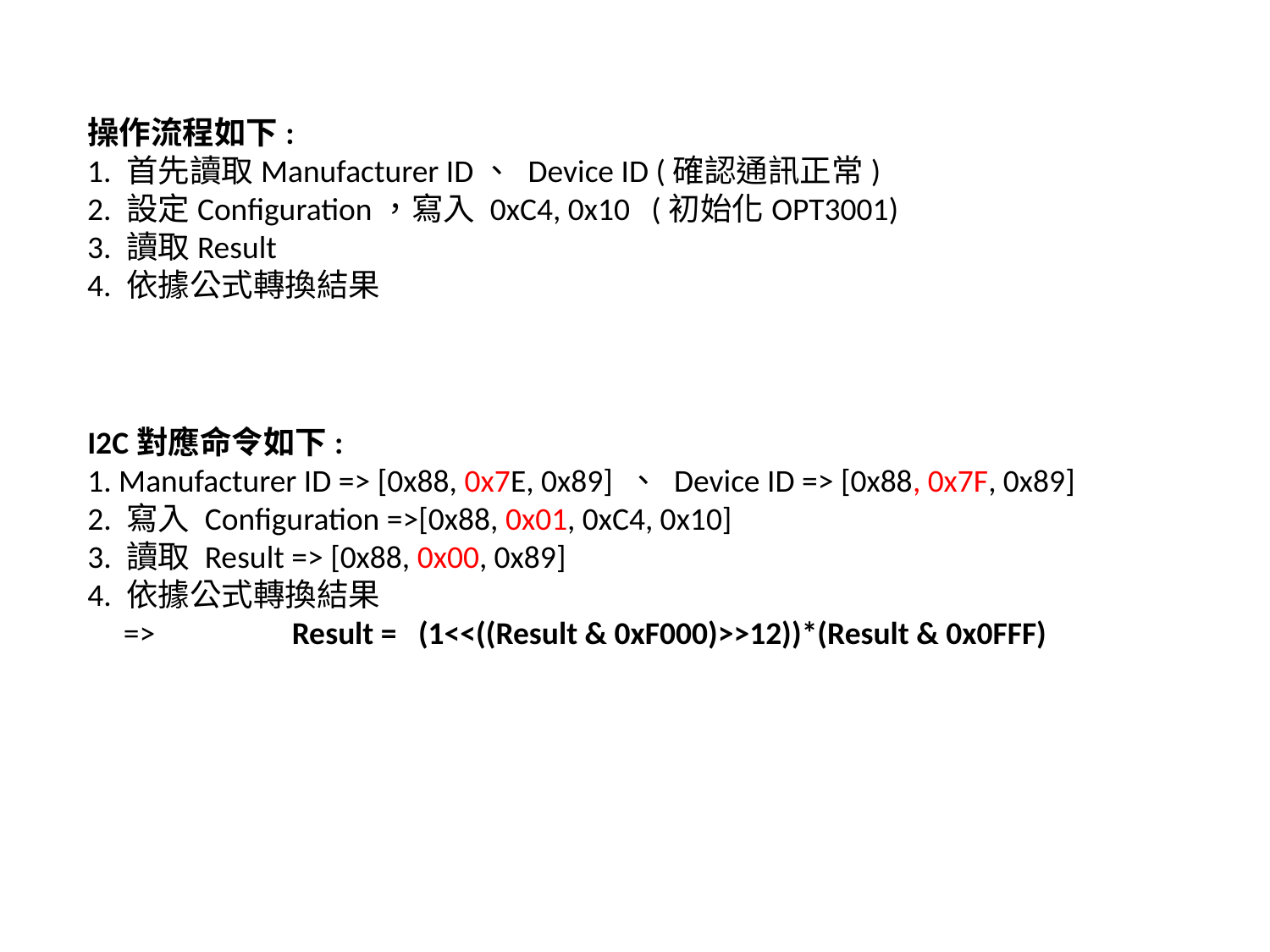

操作流程如下:
1. 首先讀取Manufacturer ID、 Device ID (確認通訊正常)
2. 設定Configuration，寫入 0xC4, 0x10   (初始化OPT3001)
3. 讀取Result
4. 依據公式轉換結果
I2C對應命令如下:
1. Manufacturer ID => [0x88, 0x7E, 0x89] 、 Device ID => [0x88, 0x7F, 0x89]
2. 寫入 Configuration =>[0x88, 0x01, 0xC4, 0x10]
3. 讀取 Result => [0x88, 0x00, 0x89]
4. 依據公式轉換結果
     =>                   Result =   (1<<((Result & 0xF000)>>12))*(Result & 0x0FFF)